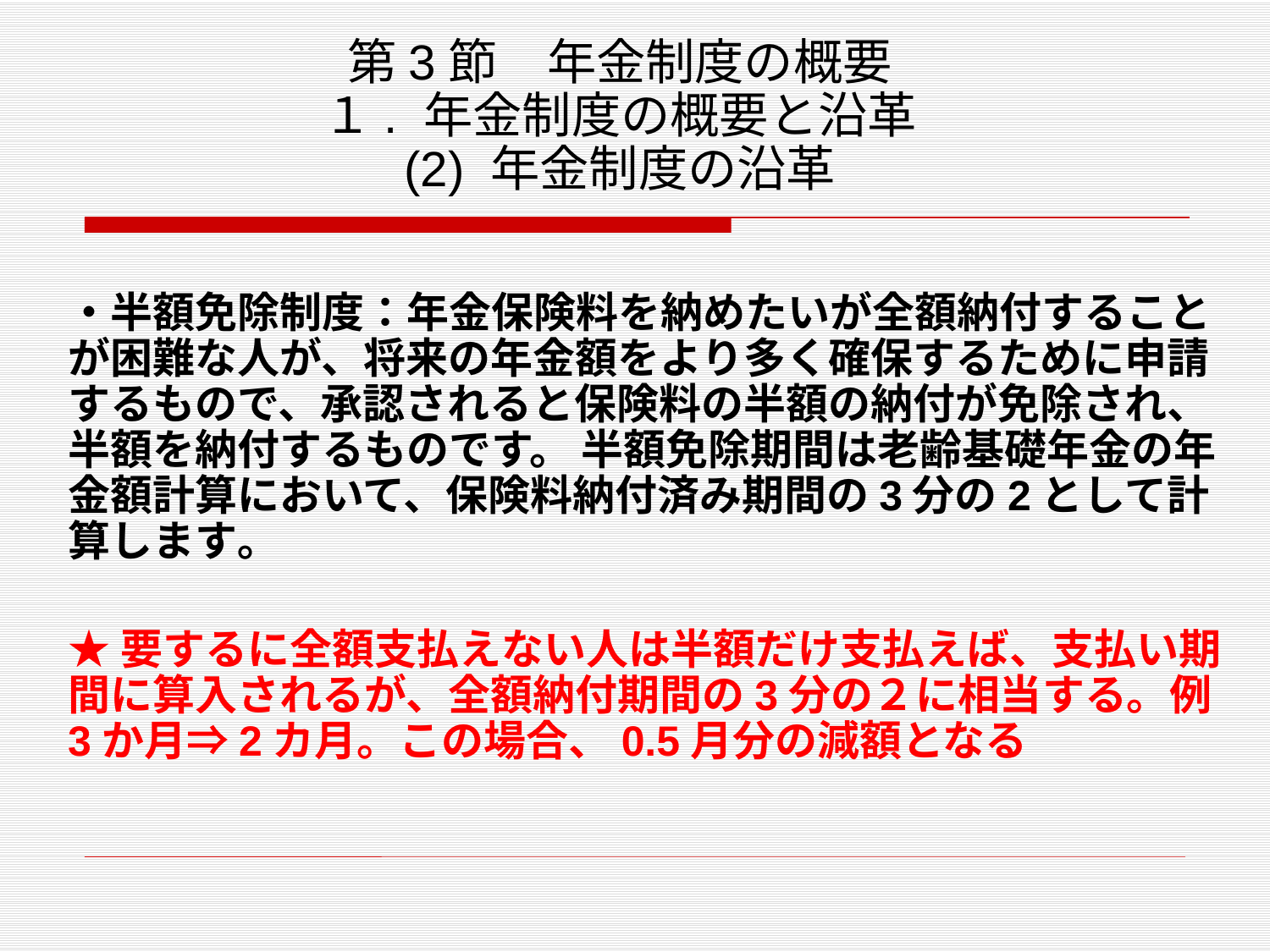

# 第3節　年金制度の概要 １. 年金制度の概要と沿革 (2) 年金制度の沿革

・半額免除制度：年金保険料を納めたいが全額納付することが困難な人が、将来の年金額をより多く確保するために申請するもので、承認されると保険料の半額の納付が免除され、半額を納付するものです。 半額免除期間は老齢基礎年金の年金額計算において、保険料納付済み期間の3分の2として計算します｡

★要するに全額支払えない人は半額だけ支払えば、支払い期間に算入されるが、全額納付期間の3分の２に相当する。例3か月⇒2カ月。この場合、0.5月分の減額となる